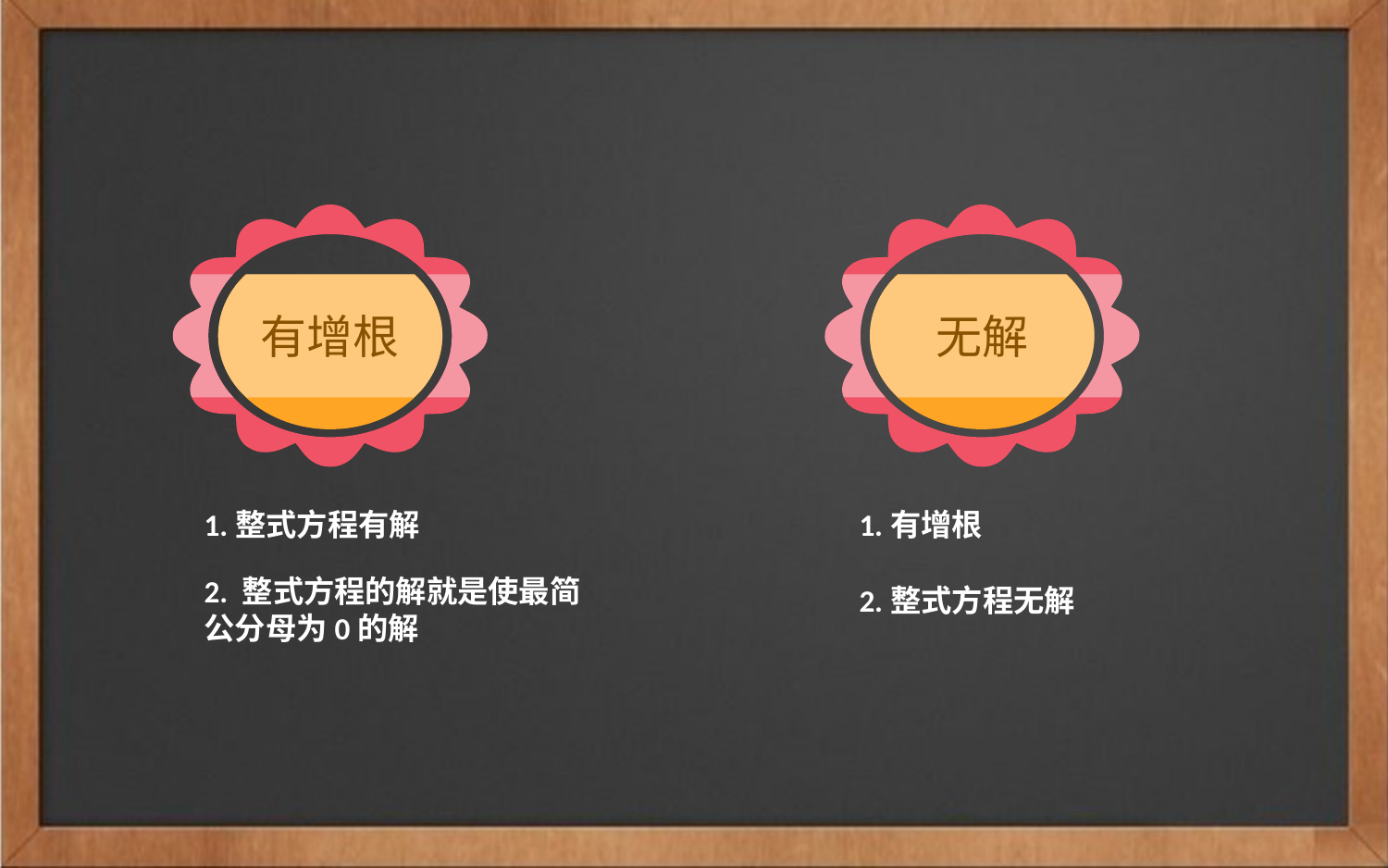

有增根

无解
1.整式方程有解
1.有增根
2. 整式方程的解就是使最简公分母为0的解
2.整式方程无解